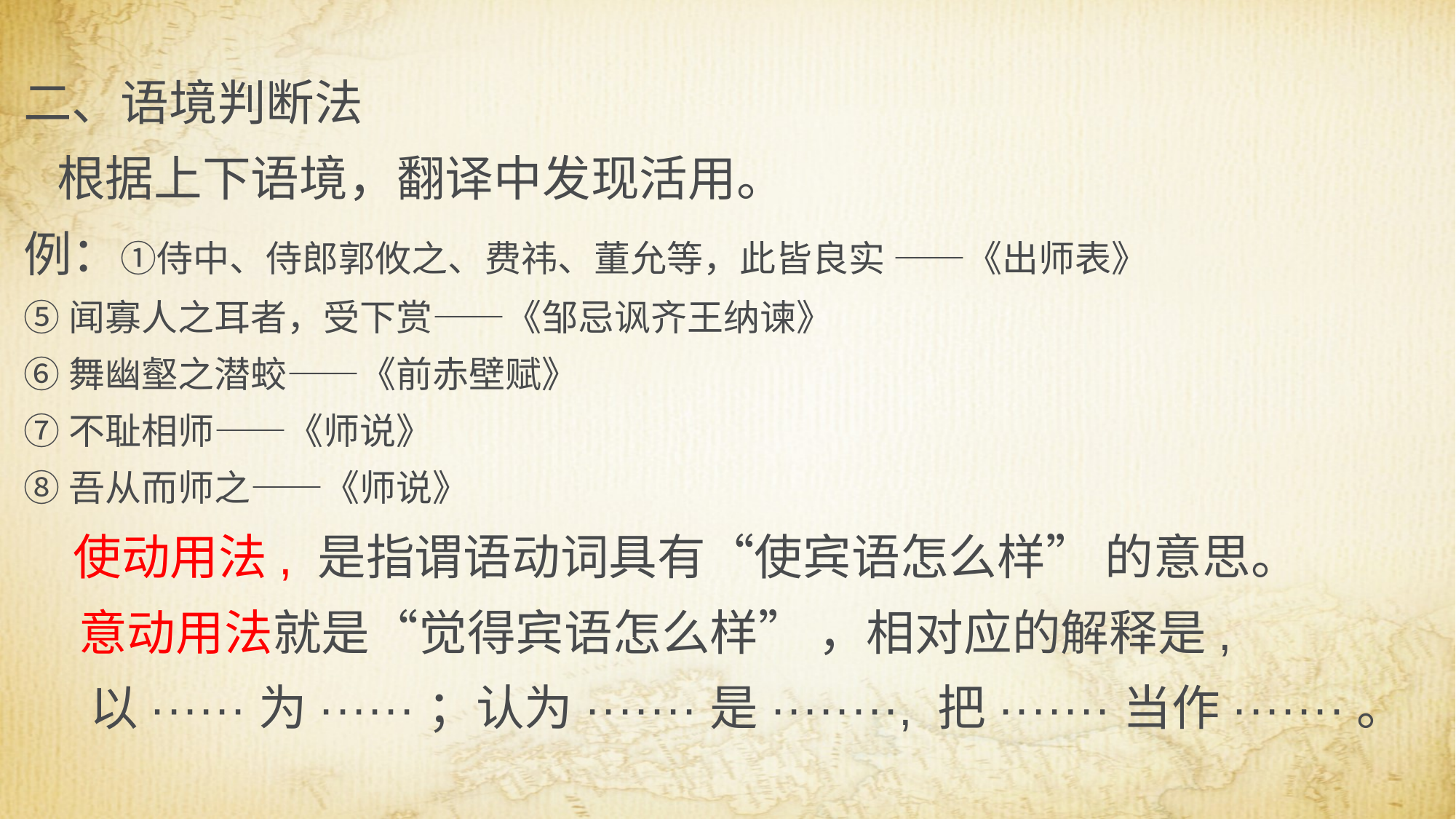

二、语境判断法
  根据上下语境，翻译中发现活用。
例：①侍中、侍郎郭攸之、费祎、董允等，此皆良实 ——《出师表》
⑤闻寡人之耳者，受下赏——《邹忌讽齐王纳谏》
⑥舞幽壑之潜蛟——《前赤壁赋》
⑦不耻相师——《师说》
⑧吾从而师之——《师说》
     使动用法, 是指谓语动词具有“使宾语怎么样” 的意思。
    意动用法就是“觉得宾语怎么样” ，相对应的解释是,
     以······为······；认为·······是········, 把·······当作·······。